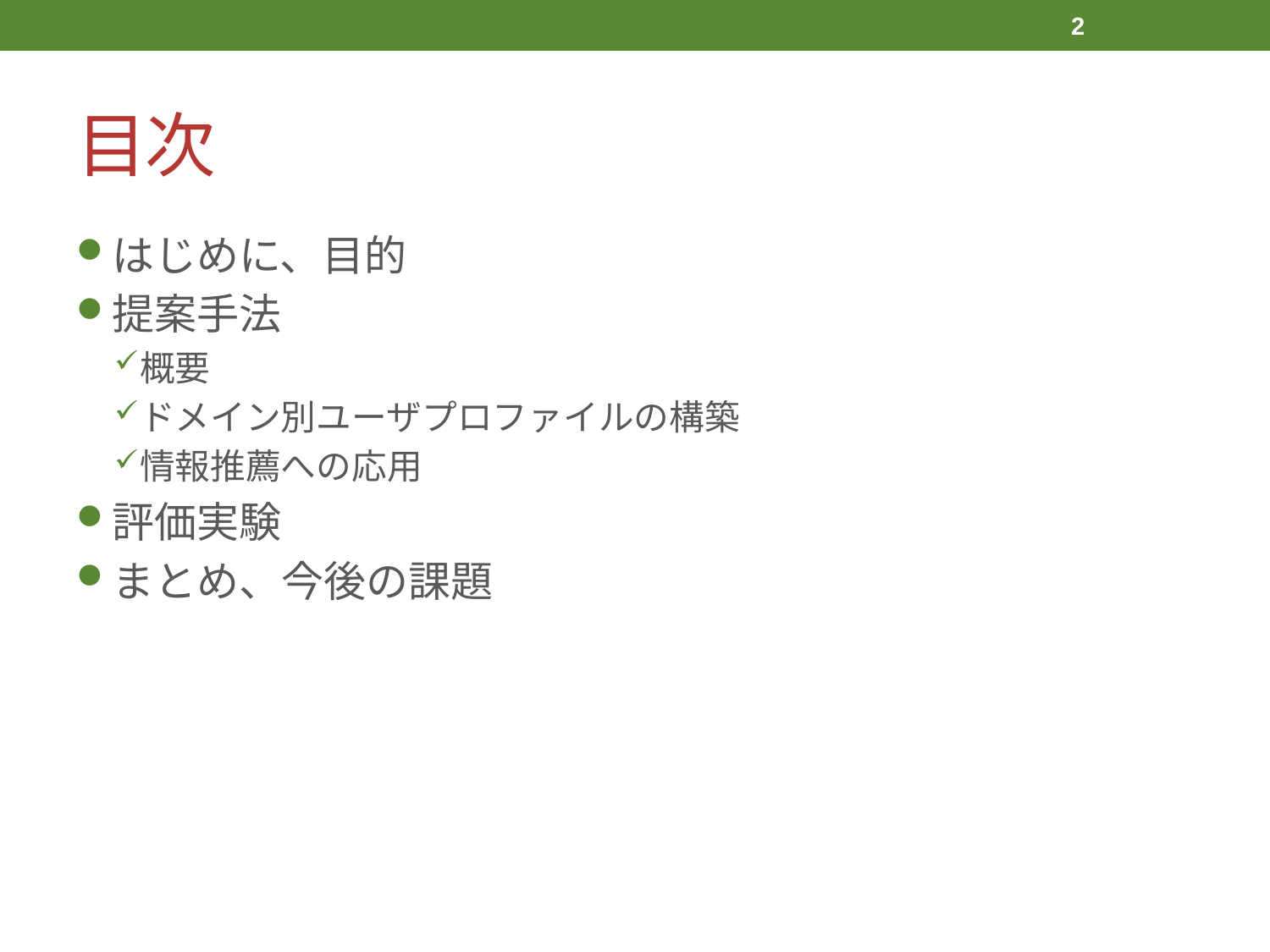

2
# 目次
はじめに、目的
提案手法
概要
ドメイン別ユーザプロファイルの構築
情報推薦への応用
評価実験
まとめ、今後の課題